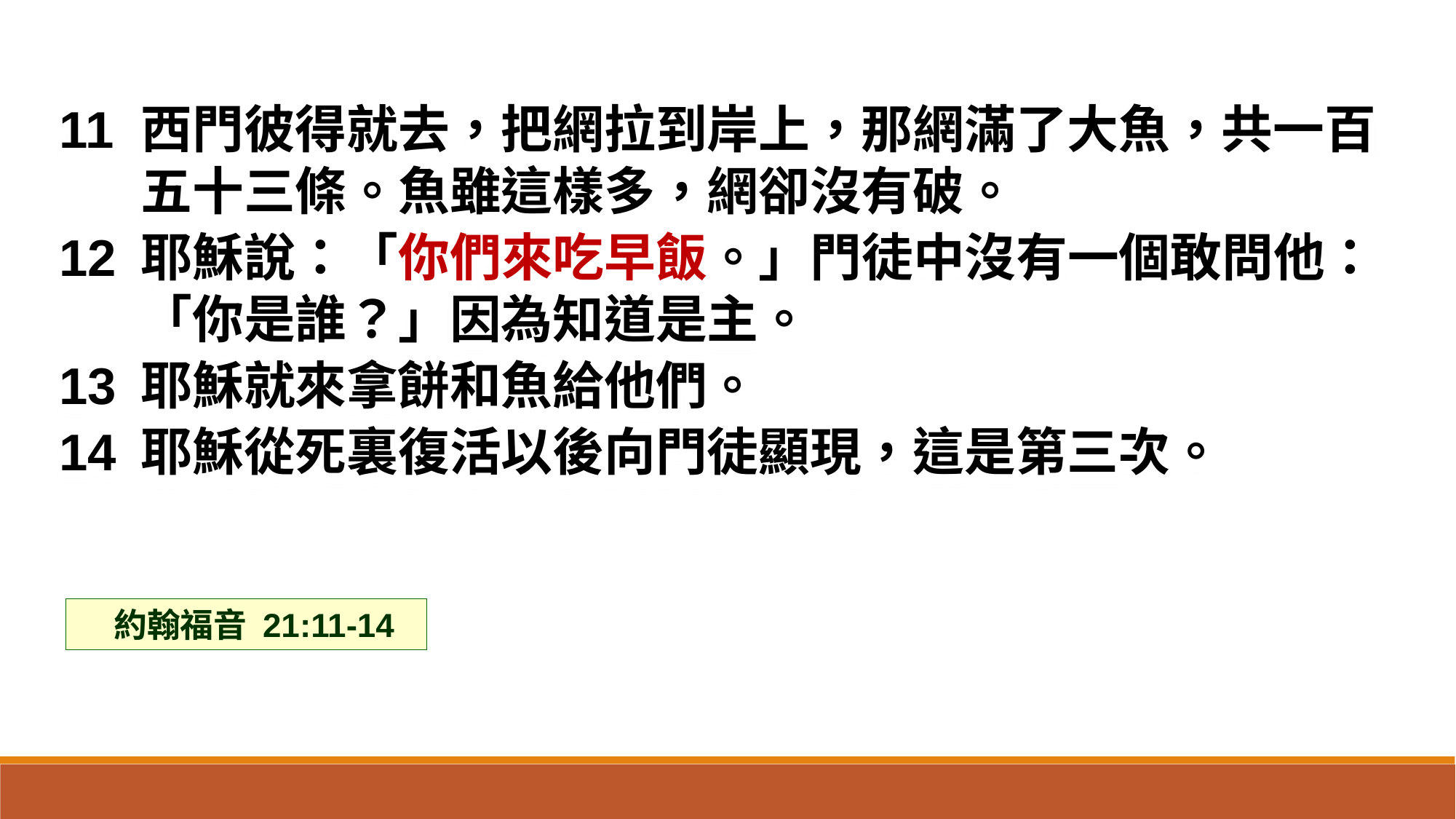

11	西門彼得就去，把網拉到岸上，那網滿了大魚，共一百五十三條。魚雖這樣多，網卻沒有破。
12	耶穌說：「你們來吃早飯。」門徒中沒有一個敢問他：「你是誰？」因為知道是主。
13	耶穌就來拿餅和魚給他們。
14	耶穌從死裏復活以後向門徒顯現，這是第三次。
 約翰福音 21:11-14